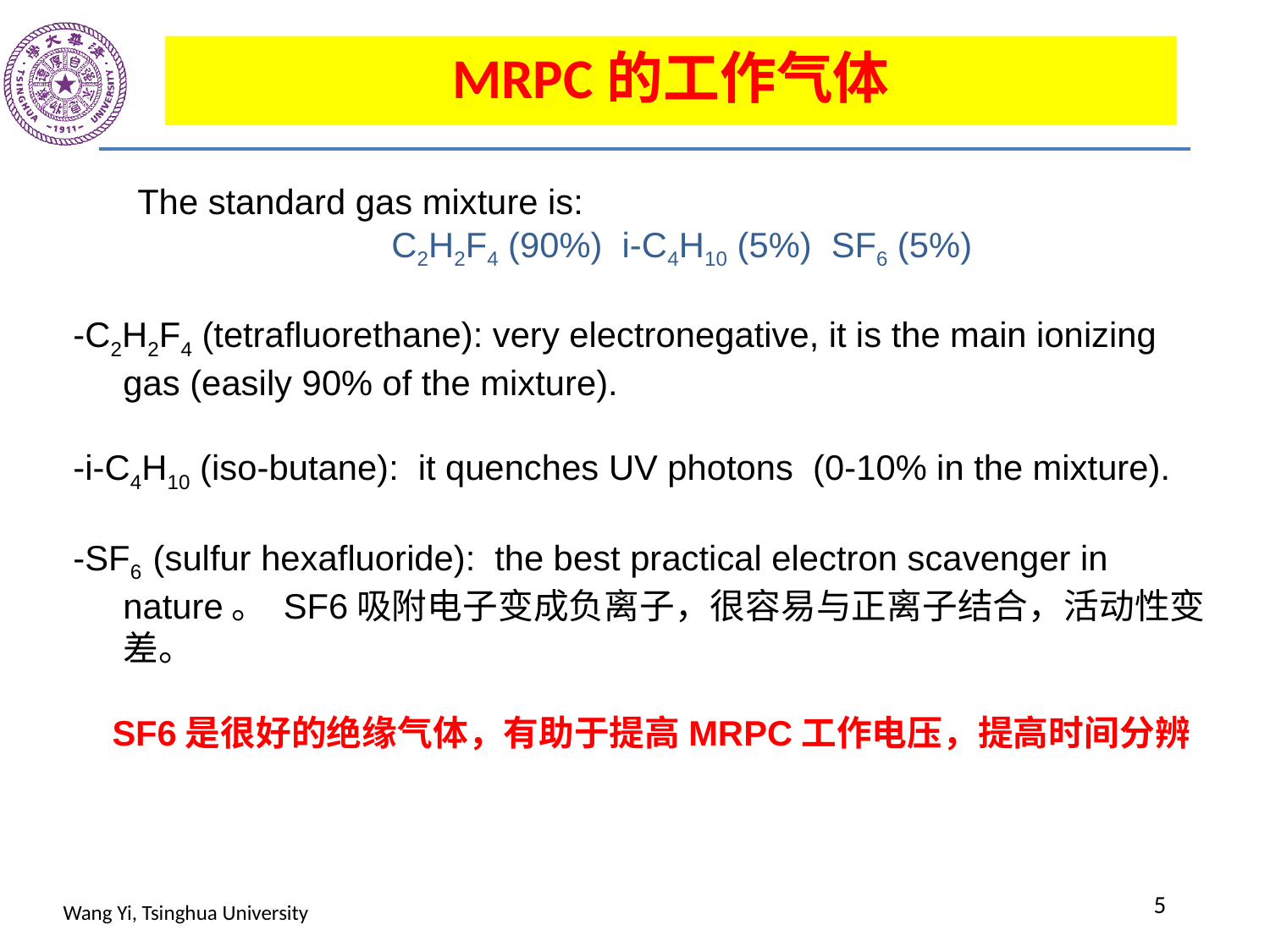

MRPC的工作气体
The standard gas mixture is:
		C2H2F4 (90%)  i-C4H10 (5%)  SF6 (5%)
-C2H2F4 (tetrafluorethane): very electronegative, it is the main ionizing gas (easily 90% of the mixture).

-i-C4H10 (iso-butane):  it quenches UV photons  (0-10% in the mixture).

-SF6  (sulfur hexafluoride):  the best practical electron scavenger in nature。 SF6吸附电子变成负离子，很容易与正离子结合，活动性变差。

    SF6是很好的绝缘气体，有助于提高MRPC工作电压，提高时间分辨
5